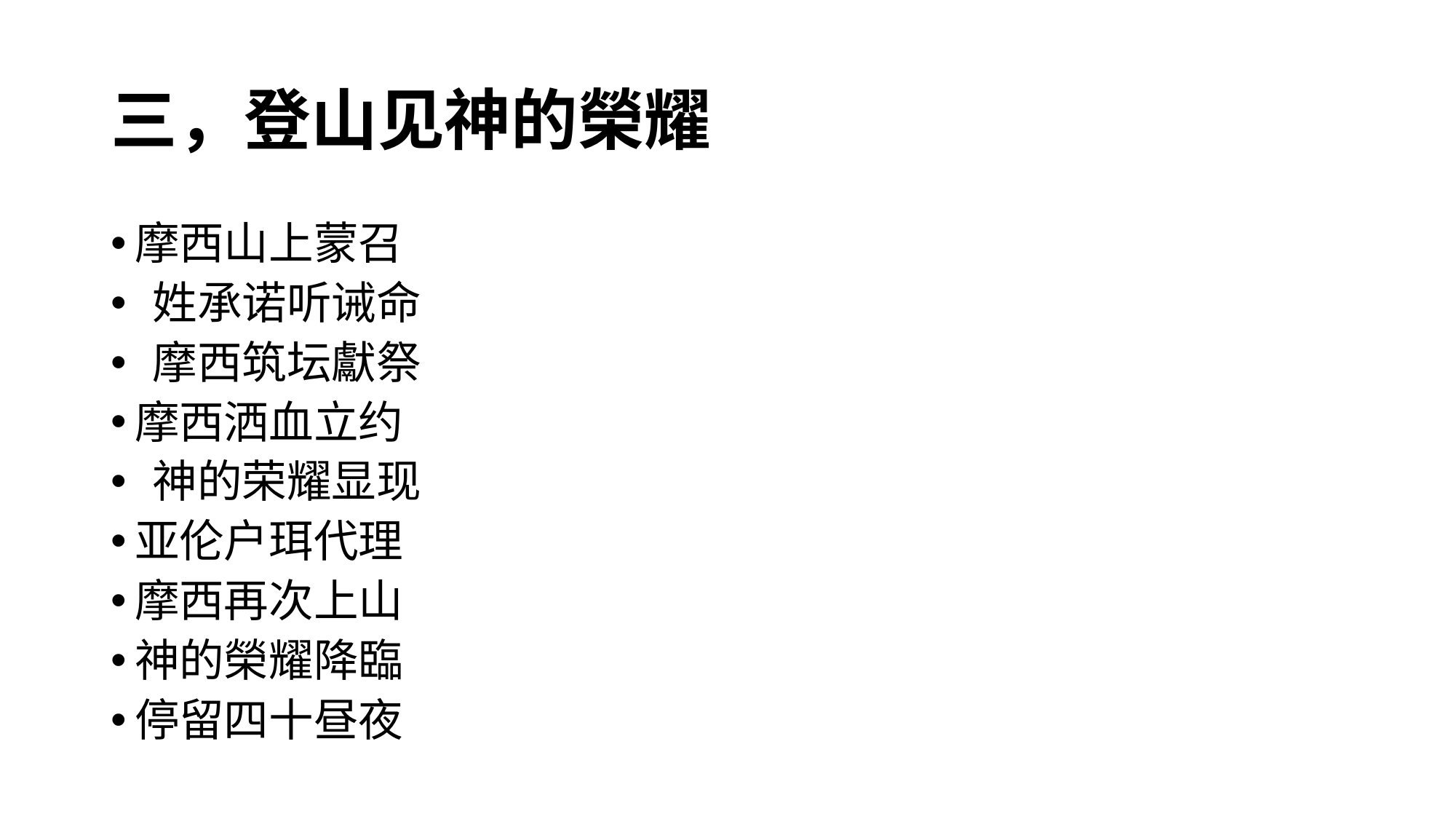

# 三，登山见神的榮耀
摩西山上蒙召
 姓承诺听诫命
 摩西筑坛獻祭
摩西洒血立约
 神的荣耀显现
亚伦户珥代理
摩西再次上山
神的榮耀降臨
停留四十昼夜